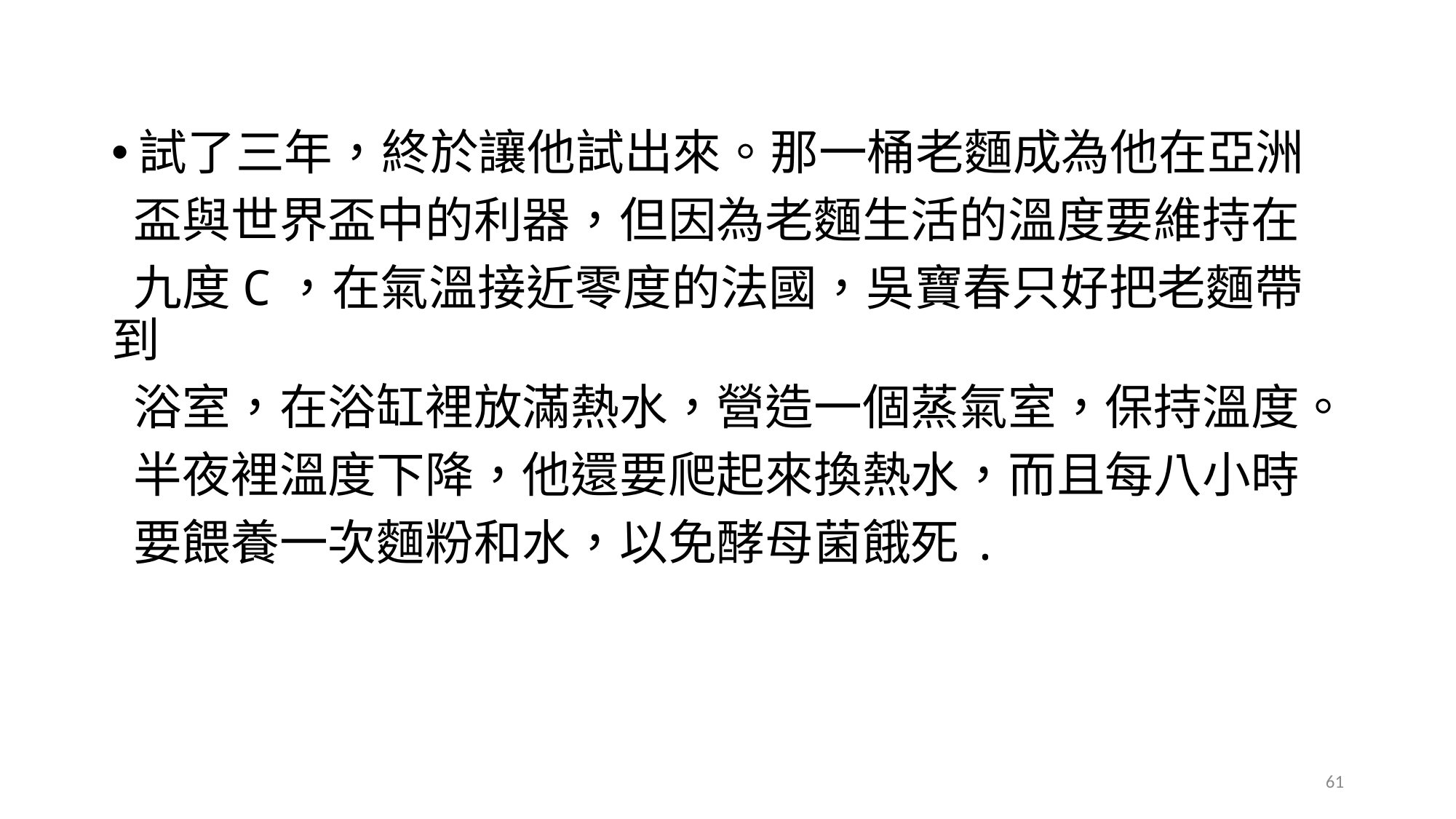

#
試了三年，終於讓他試出來。那一桶老麵成為他在亞洲
 盃與世界盃中的利器，但因為老麵生活的溫度要維持在
 九度C，在氣溫接近零度的法國，吳寶春只好把老麵帶到
 浴室，在浴缸裡放滿熱水，營造一個蒸氣室，保持溫度。
 半夜裡溫度下降，他還要爬起來換熱水，而且每八小時
 要餵養一次麵粉和水，以免酵母菌餓死.

61